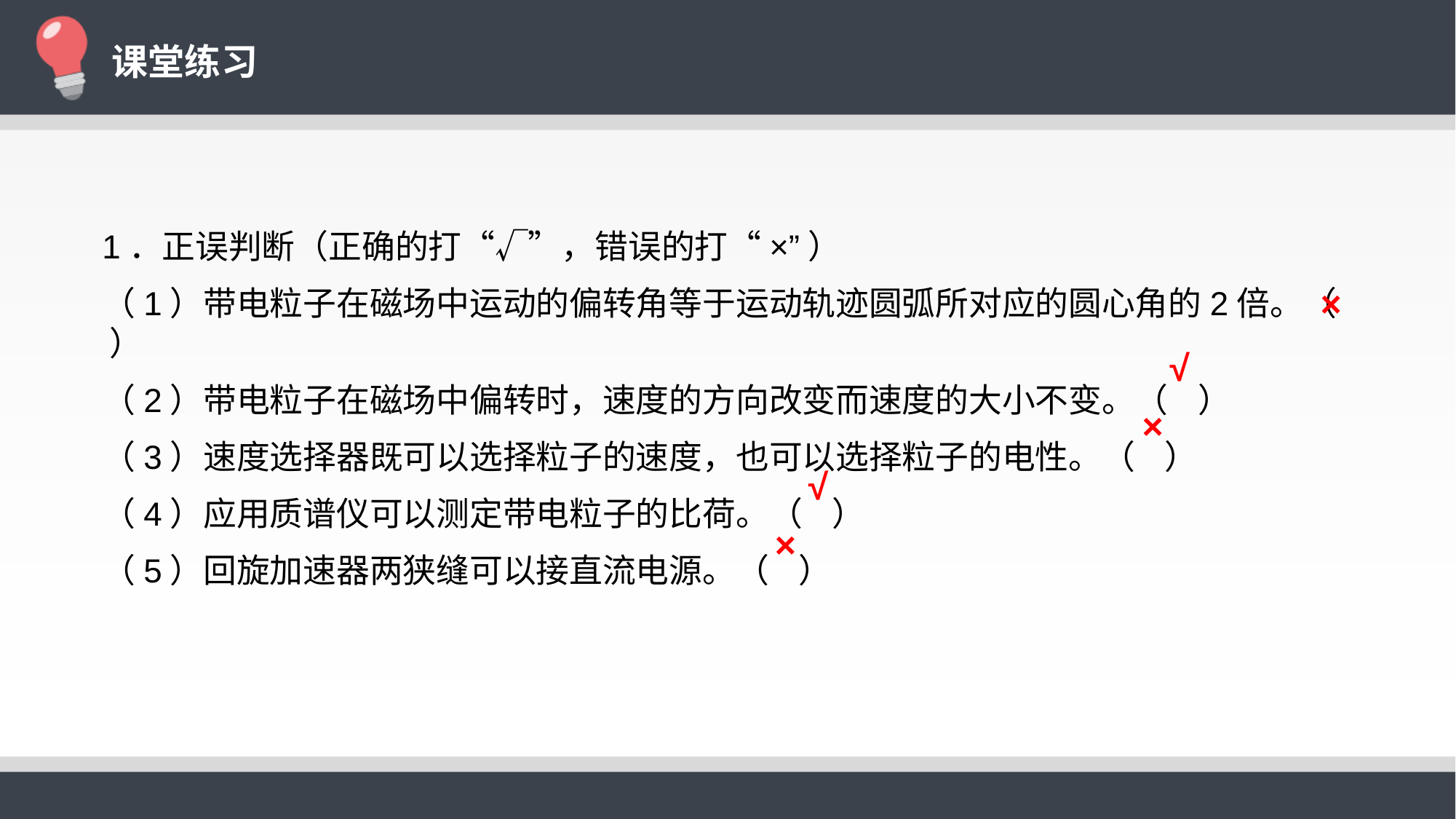

1．正误判断（正确的打“√”，错误的打“×”）
（1）带电粒子在磁场中运动的偏转角等于运动轨迹圆弧所对应的圆心角的2倍。（   ）
（2）带电粒子在磁场中偏转时，速度的方向改变而速度的大小不变。（    ）
（3）速度选择器既可以选择粒子的速度，也可以选择粒子的电性。（    ）
（4）应用质谱仪可以测定带电粒子的比荷。（    ）
（5）回旋加速器两狭缝可以接直流电源。（    ）
×
√
×
√
×